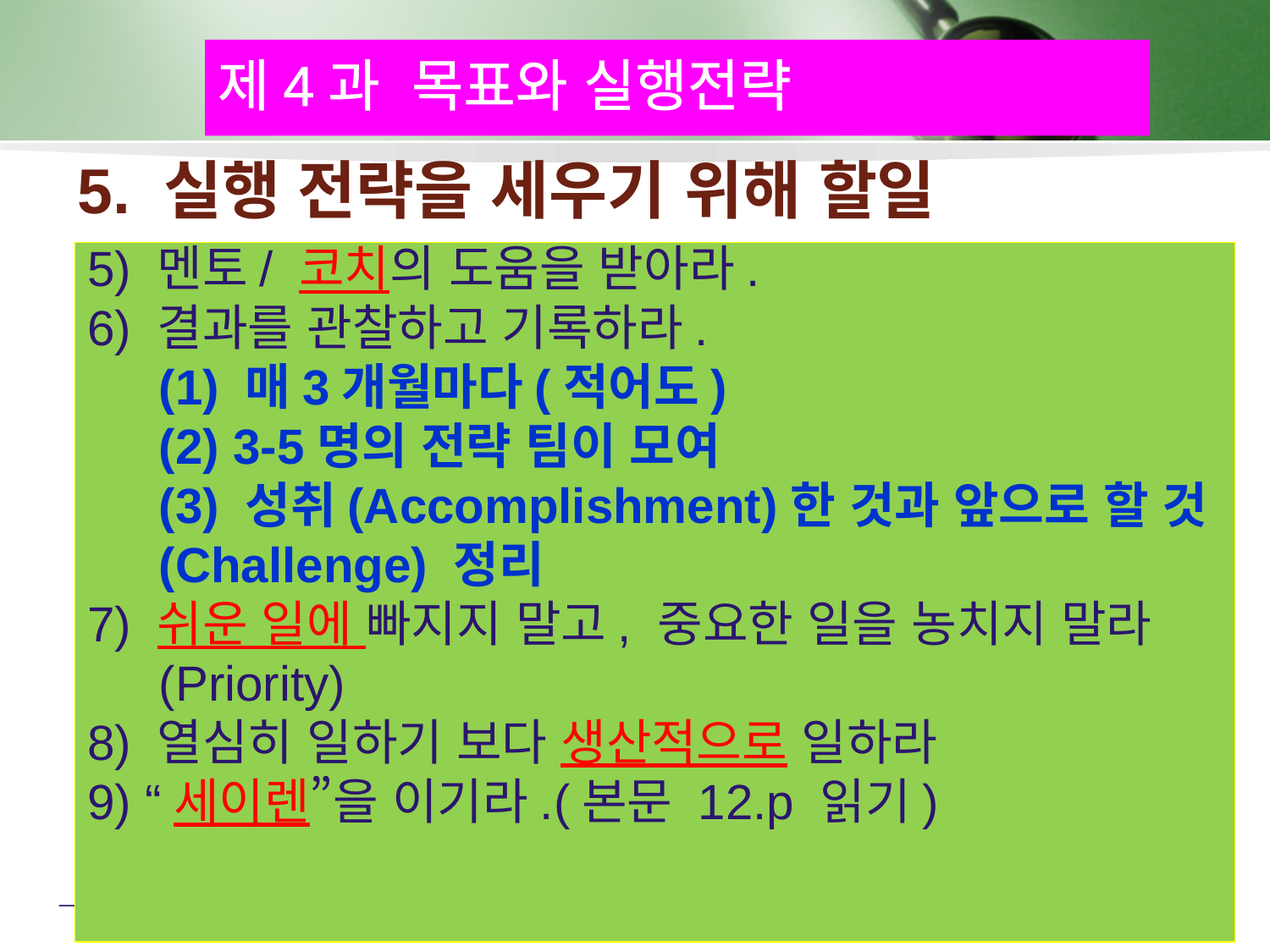

제4과  목표와 실행전략
# 5. 실행 전략을 세우기 위해 할일
5) 멘토/ 코치의 도움을 받아라.
6) 결과를 관찰하고 기록하라.
	(1) 매3개월마다(적어도)
	(2) 3-5명의 전략 팀이 모여
	(3) 성취(Accomplishment)한 것과 앞으로 할 것(Challenge) 정리
7) 쉬운 일에 빠지지 말고, 중요한 일을 농치지 말라(Priority)
8) 열심히 일하기 보다 생산적으로 일하라
9) “세이렌”을 이기라.(본문 12.p 읽기)